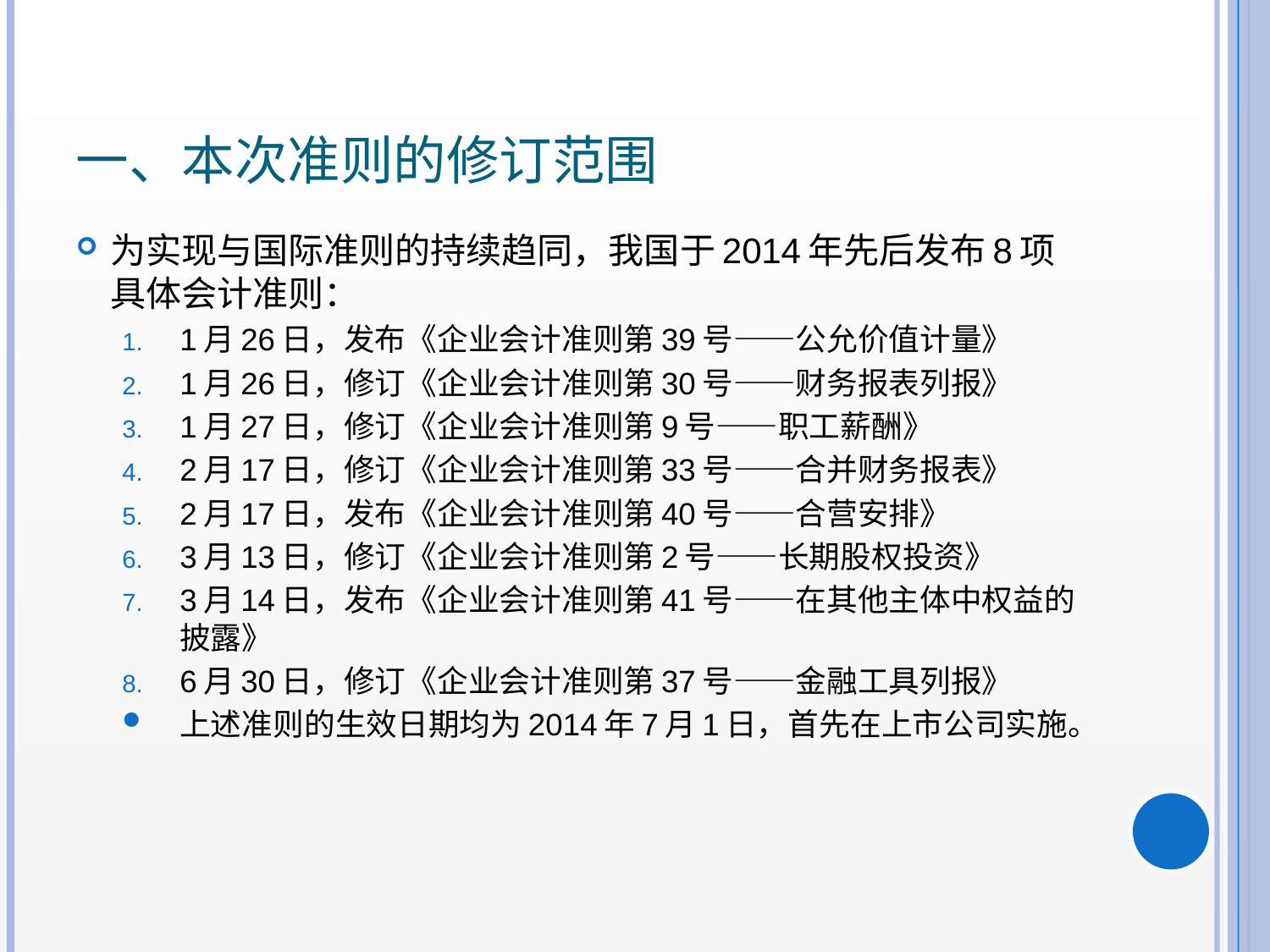

# 一、本次准则的修订范围
为实现与国际准则的持续趋同，我国于2014年先后发布8项具体会计准则：
1月26日，发布《企业会计准则第39号——公允价值计量》
1月26日，修订《企业会计准则第30号——财务报表列报》
1月27日，修订《企业会计准则第9号——职工薪酬》
2月17日，修订《企业会计准则第33号——合并财务报表》
2月17日，发布《企业会计准则第40号——合营安排》
3月13日，修订《企业会计准则第2号——长期股权投资》
3月14日，发布《企业会计准则第41号——在其他主体中权益的披露》
6月30日，修订《企业会计准则第37号——金融工具列报》
上述准则的生效日期均为2014年7月1日，首先在上市公司实施。